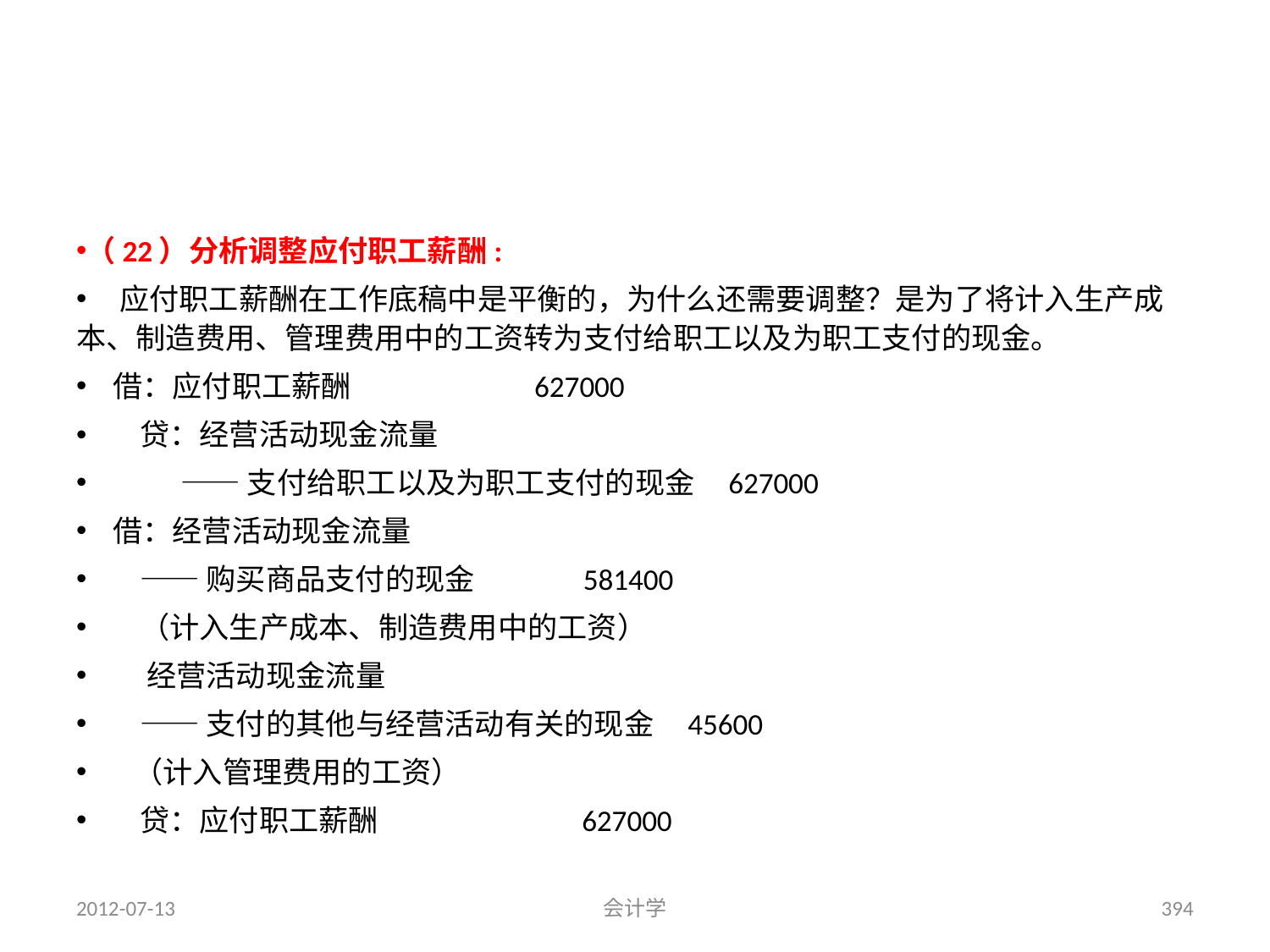

（22）分析调整应付职工薪酬:
    应付职工薪酬在工作底稿中是平衡的，为什么还需要调整？是为了将计入生产成本、制造费用、管理费用中的工资转为支付给职工以及为职工支付的现金。
   借：应付职工薪酬                          627000
       贷：经营活动现金流量
              ——支付给职工以及为职工支付的现金    627000
   借：经营活动现金流量
        ——购买商品支付的现金               581400
       （计入生产成本、制造费用中的工资）
        经营活动现金流量
        ——支付的其他与经营活动有关的现金    45600
      （计入管理费用的工资）
       贷：应付职工薪酬                             627000
2012-07-13
会计学
394